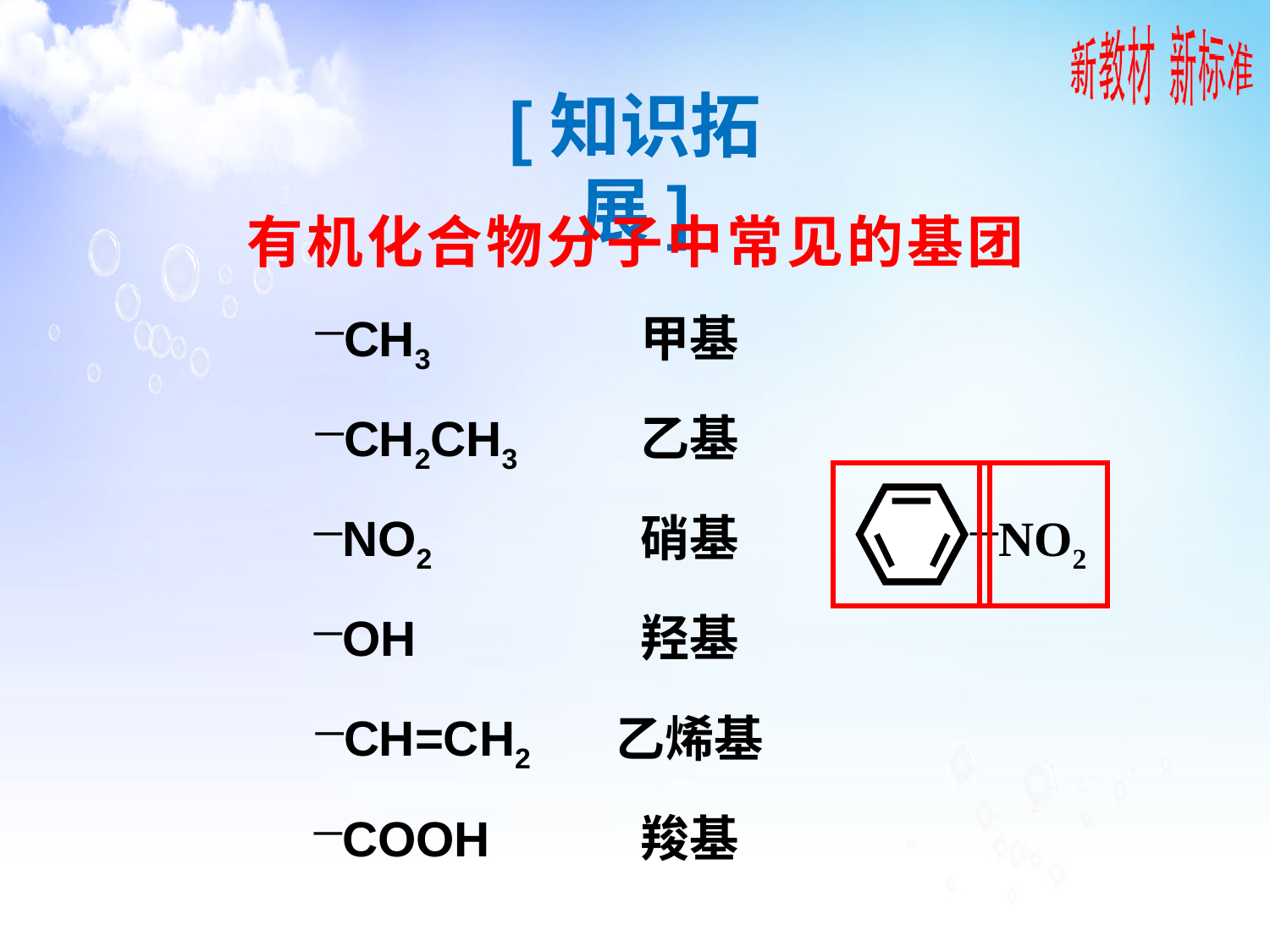

[知识拓展]
# 有机化合物分子中常见的基团
—CH3
甲基
—CH2CH3
乙基

—NO2

—NO2
硝基
—OH
羟基
—CH=CH2
乙烯基
—COOH
羧基